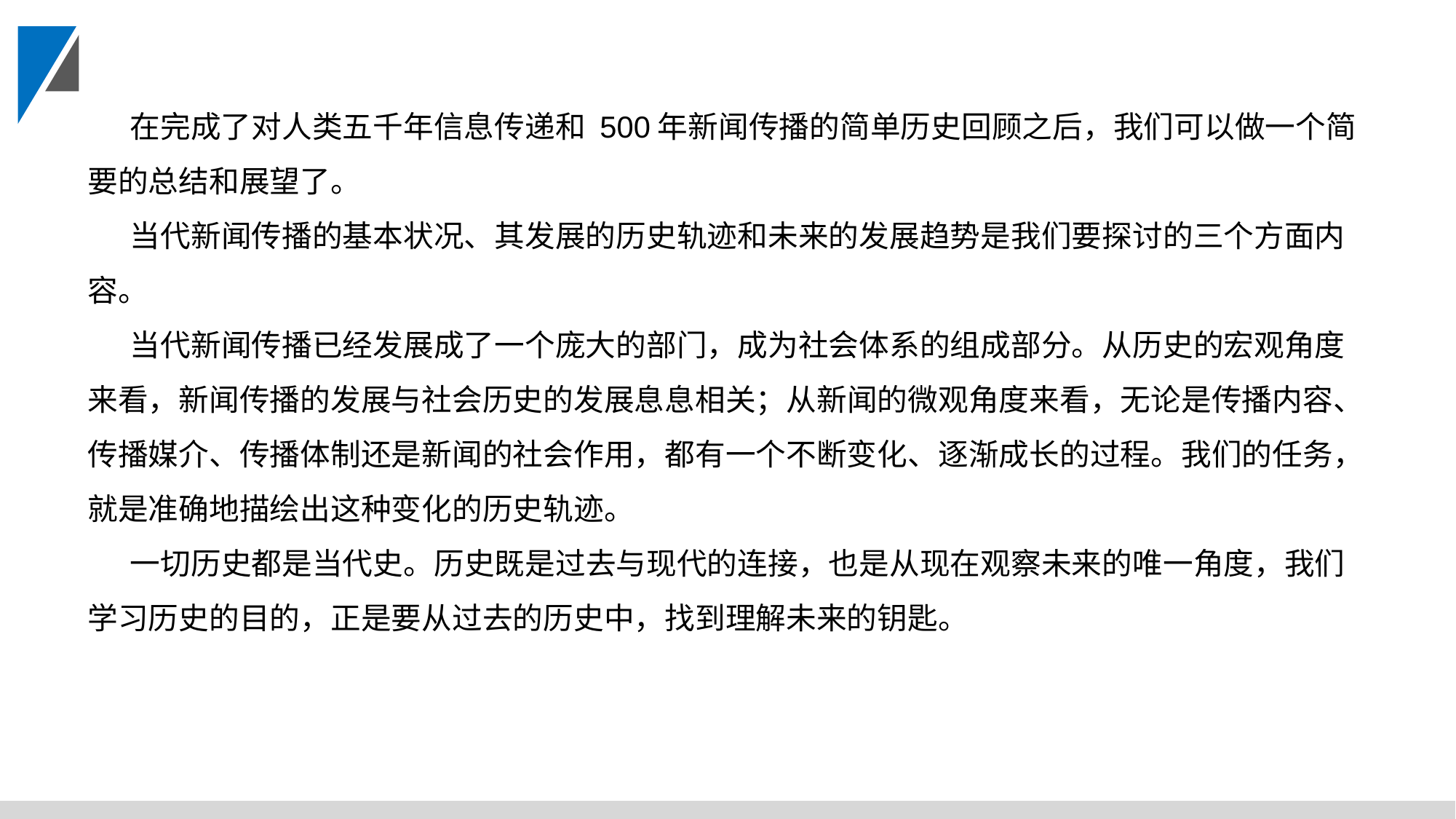

在完成了对人类五千年信息传递和 500年新闻传播的简单历史回顾之后，我们可以做一个简要的总结和展望了。
当代新闻传播的基本状况、其发展的历史轨迹和未来的发展趋势是我们要探讨的三个方面内容。
当代新闻传播已经发展成了一个庞大的部门，成为社会体系的组成部分。从历史的宏观角度来看，新闻传播的发展与社会历史的发展息息相关；从新闻的微观角度来看，无论是传播内容、传播媒介、传播体制还是新闻的社会作用，都有一个不断变化、逐渐成长的过程。我们的任务，就是准确地描绘出这种变化的历史轨迹。
一切历史都是当代史。历史既是过去与现代的连接，也是从现在观察未来的唯一角度，我们学习历史的目的，正是要从过去的历史中，找到理解未来的钥匙。